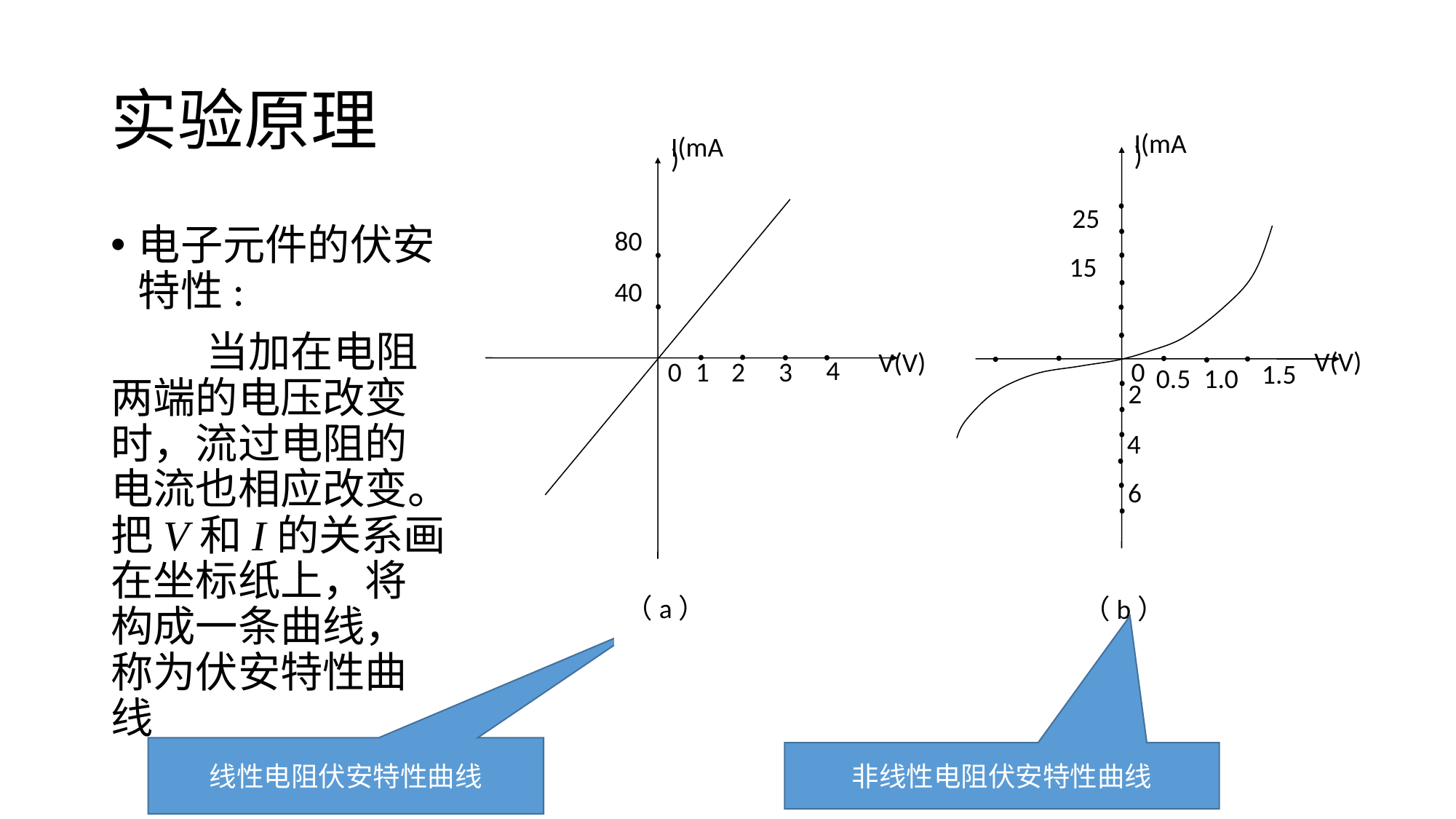

# 实验原理
I(mA)

I(mA)

25

80

15

40

10

V(V)

V(V)

4

0

1

3

0

2

1.5

0.5

1.0

2

4

6

（a）

（b）

电子元件的伏安特性:
         当加在电阻两端的电压改变时，流过电阻的电流也相应改变。把V和I的关系画在坐标纸上，将构成一条曲线，称为伏安特性曲线
线性电阻伏安特性曲线
非线性电阻伏安特性曲线